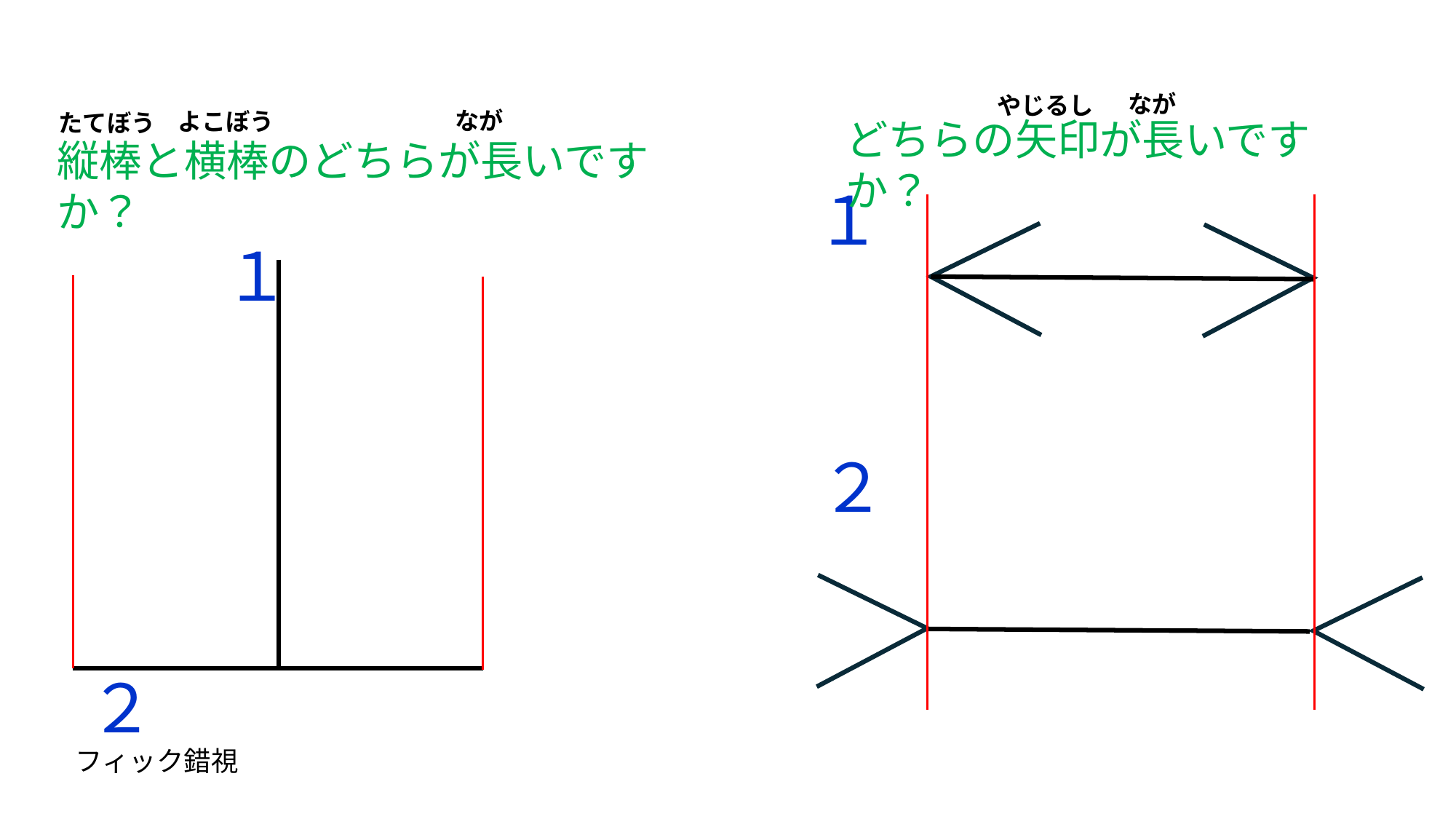

なが
やじるし
なが
よこぼう
たてぼう
どちらの矢印が長いですか？
縦棒と横棒のどちらが長いですか？
１

１
２
２
フィック錯視